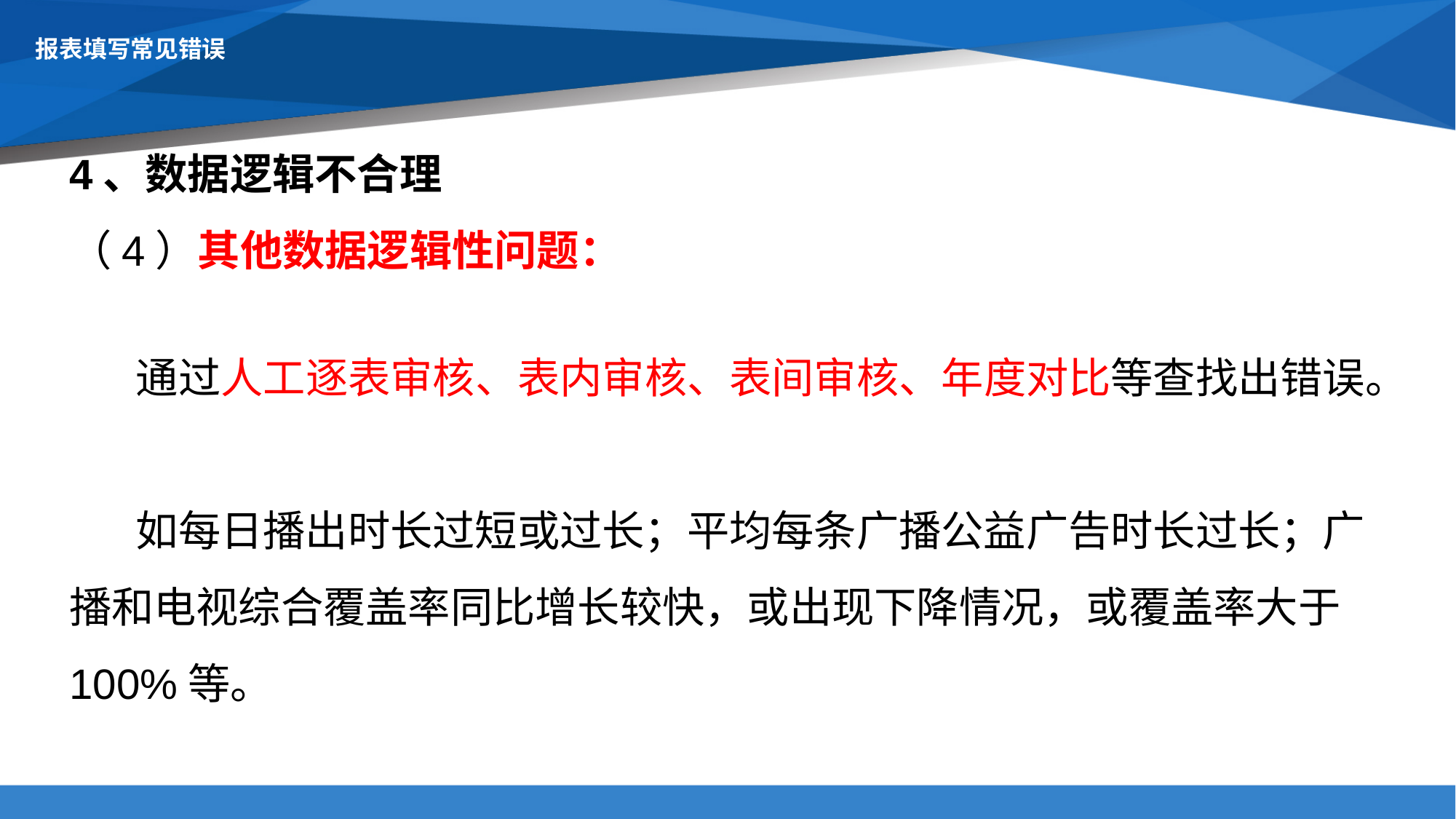

# 报表填写常见错误
4、数据逻辑不合理
（4）其他数据逻辑性问题：

      通过人工逐表审核、表内审核、表间审核、年度对比等查找出错误。
      如每日播出时长过短或过长；平均每条广播公益广告时长过长；广播和电视综合覆盖率同比增长较快，或出现下降情况，或覆盖率大于100%等。